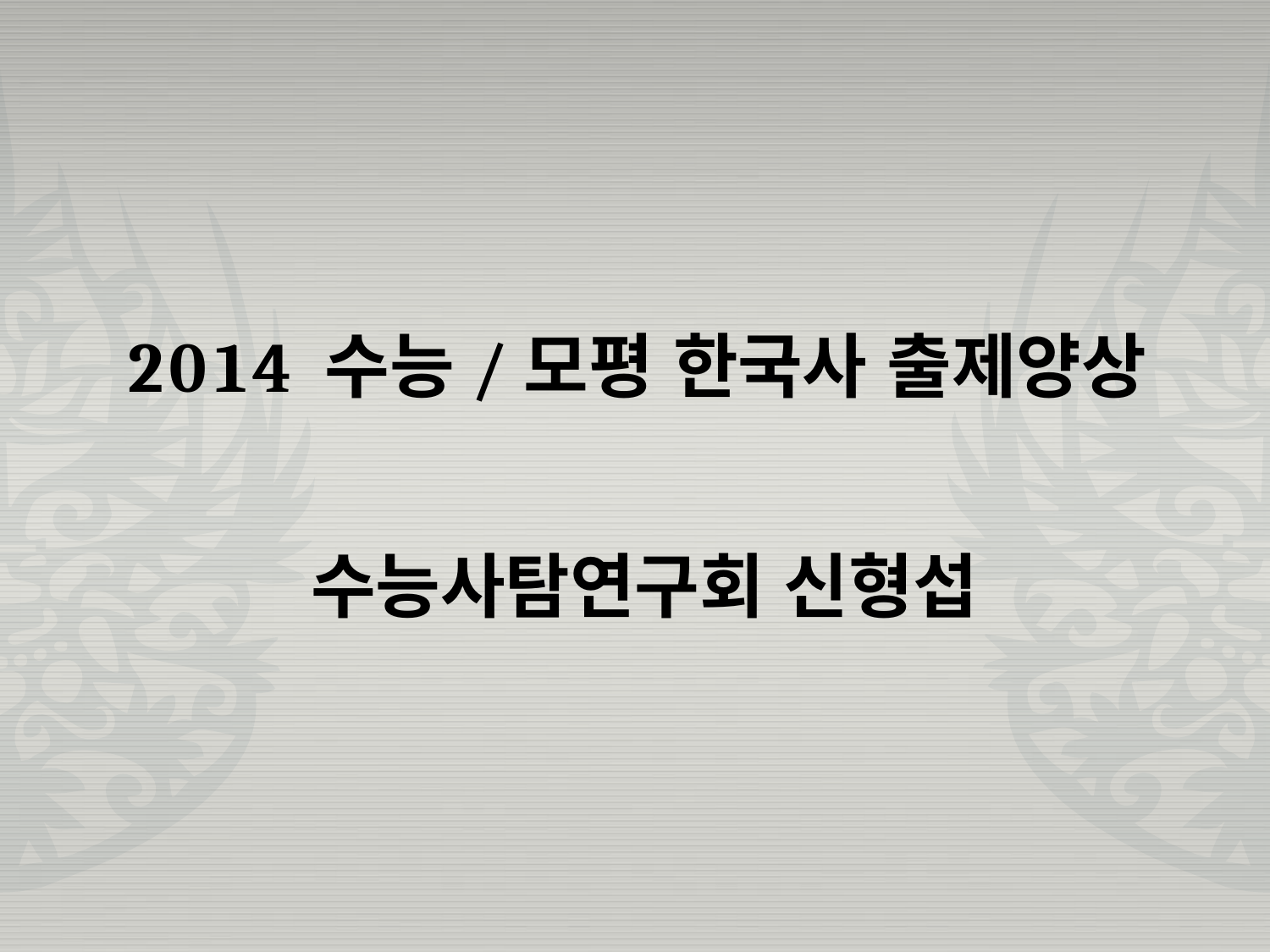

# 2014 수능/모평 한국사 출제양상

수능사탐연구회 신형섭